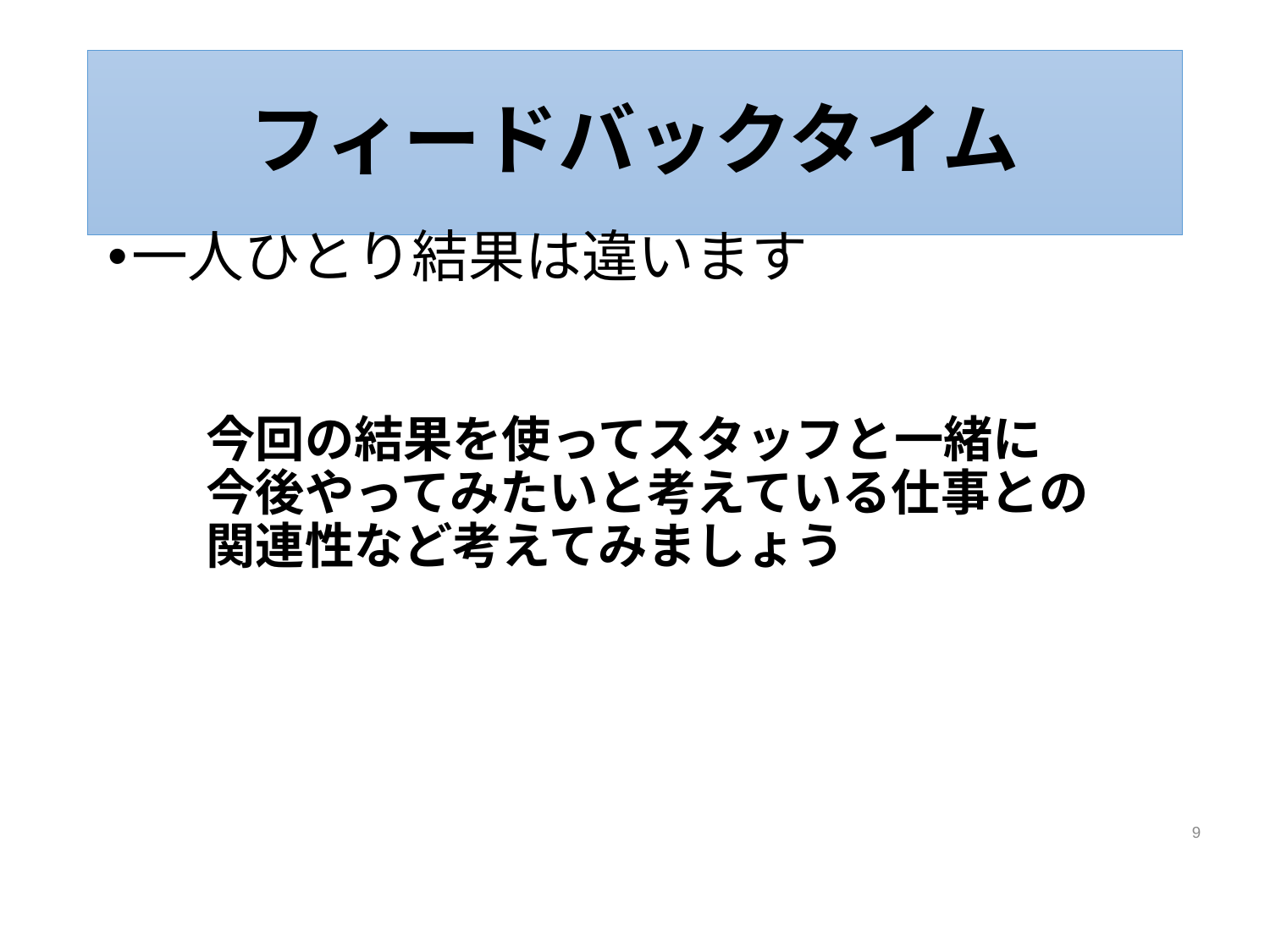

# フィードバックタイム
一人ひとり結果は違います
　　今回の結果を使ってスタッフと一緒に
　　今後やってみたいと考えている仕事との
　　関連性など考えてみましょう

9